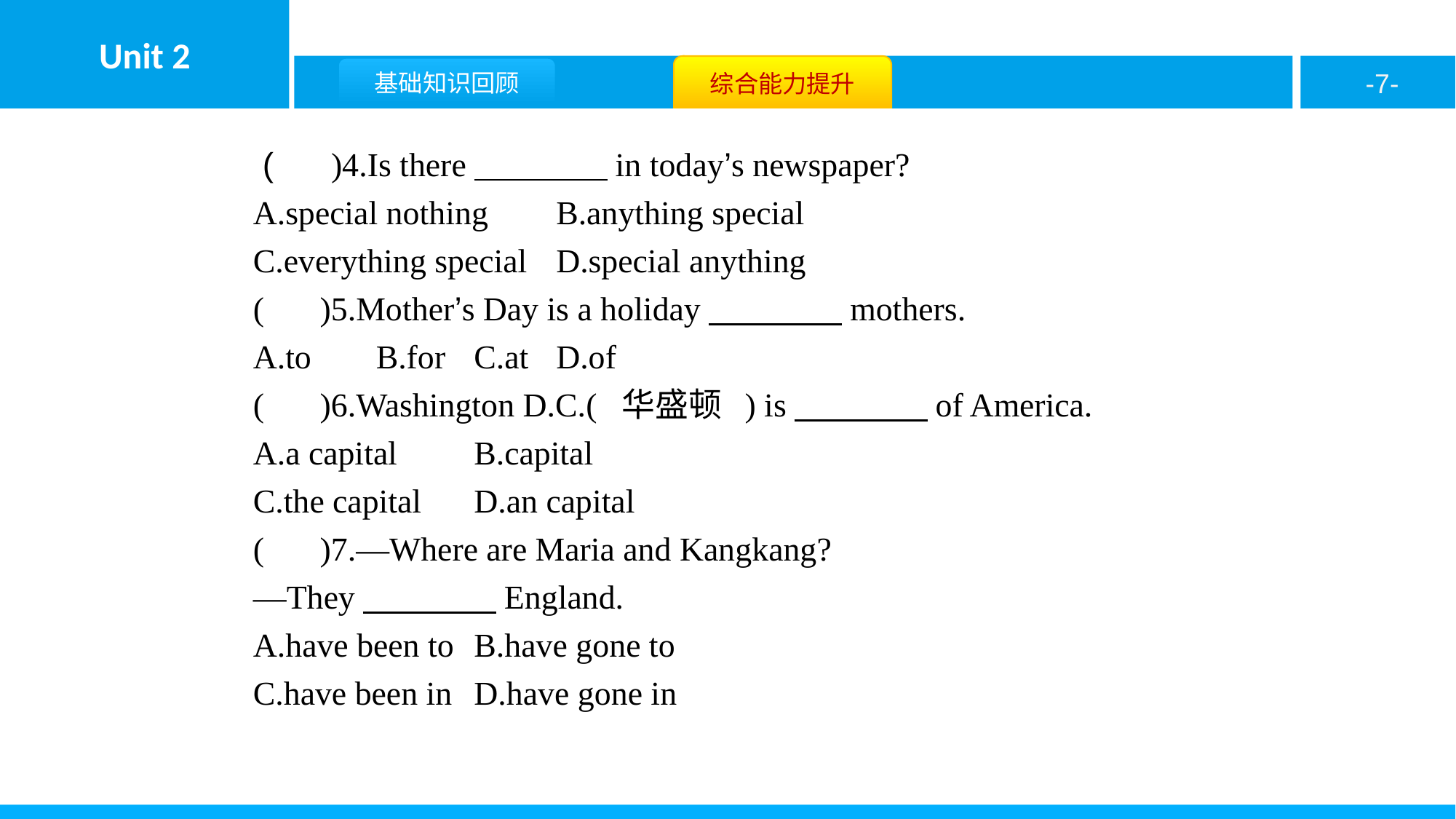

(  B  )4.Is there　　　　in today’s newspaper?
A.special nothing	B.anything special
C.everything special	D.special anything
(  B  )5.Mother’s Day is a holiday　　　　mothers.
A.to	B.for	C.at	D.of
(  C  )6.Washington D.C.(  华盛顿  ) is　　　　of America.
A.a capital	B.capital
C.the capital	D.an capital
(  B  )7.—Where are Maria and Kangkang?
—They　　　　England.
A.have been to	B.have gone to
C.have been in	D.have gone in